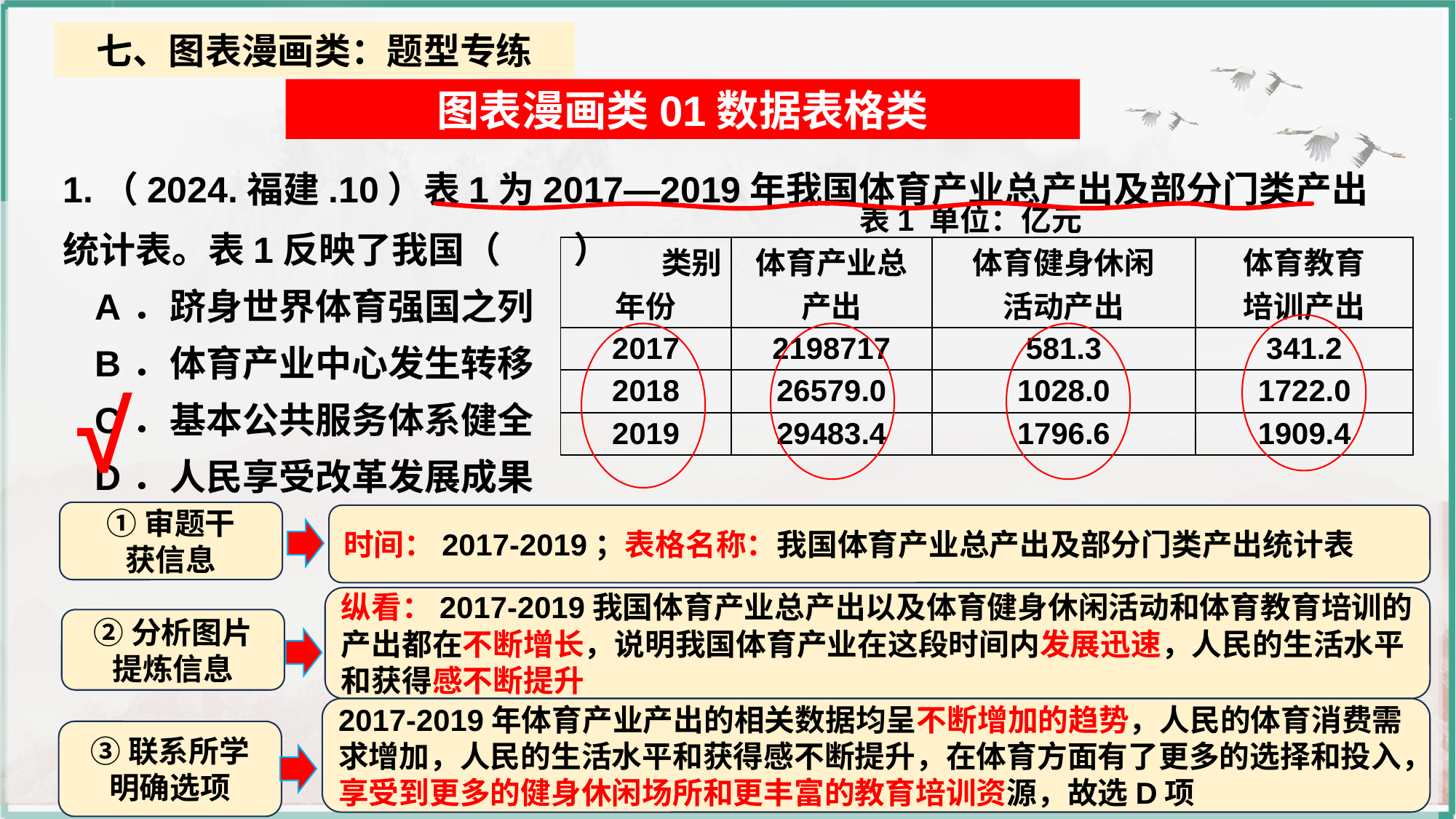

七、图表漫画类：题型专练
图表漫画类01数据表格类
1.（2024.福建.10）表1为2017—2019年我国体育产业总产出及部分门类产出统计表。表1反映了我国（　　）
A．跻身世界体育强国之列
B．体育产业中心发生转移
C．基本公共服务体系健全
D．人民享受改革发展成果

表1 单位：亿元

| 类别 年份 | 体育产业总 产出 | 体育健身休闲 活动产出 | 体育教育 培训产出 |
| --- | --- | --- | --- |
| 2017 | 2198717 | 581.3 | 341.2 |
| 2018 | 26579.0 | 1028.0 | 1722.0 |
| 2019 | 29483.4 | 1796.6 | 1909.4 |

√
①审题干
获信息
时间：2017-2019；表格名称：我国体育产业总产出及部分门类产出统计表

纵看：2017-2019我国体育产业总产出以及体育健身休闲活动和体育教育培训的产出都在不断增长，说明我国体育产业在这段时间内发展迅速，人民的生活水平和获得感不断提升
②分析图片
提炼信息

2017-2019年体育产业产出的相关数据均呈不断增加的趋势，人民的体育消费需求增加，人民的生活水平和获得感不断提升，在体育方面有了更多的选择和投入，享受到更多的健身休闲场所和更丰富的教育培训资源，故选D项
③联系所学
明确选项